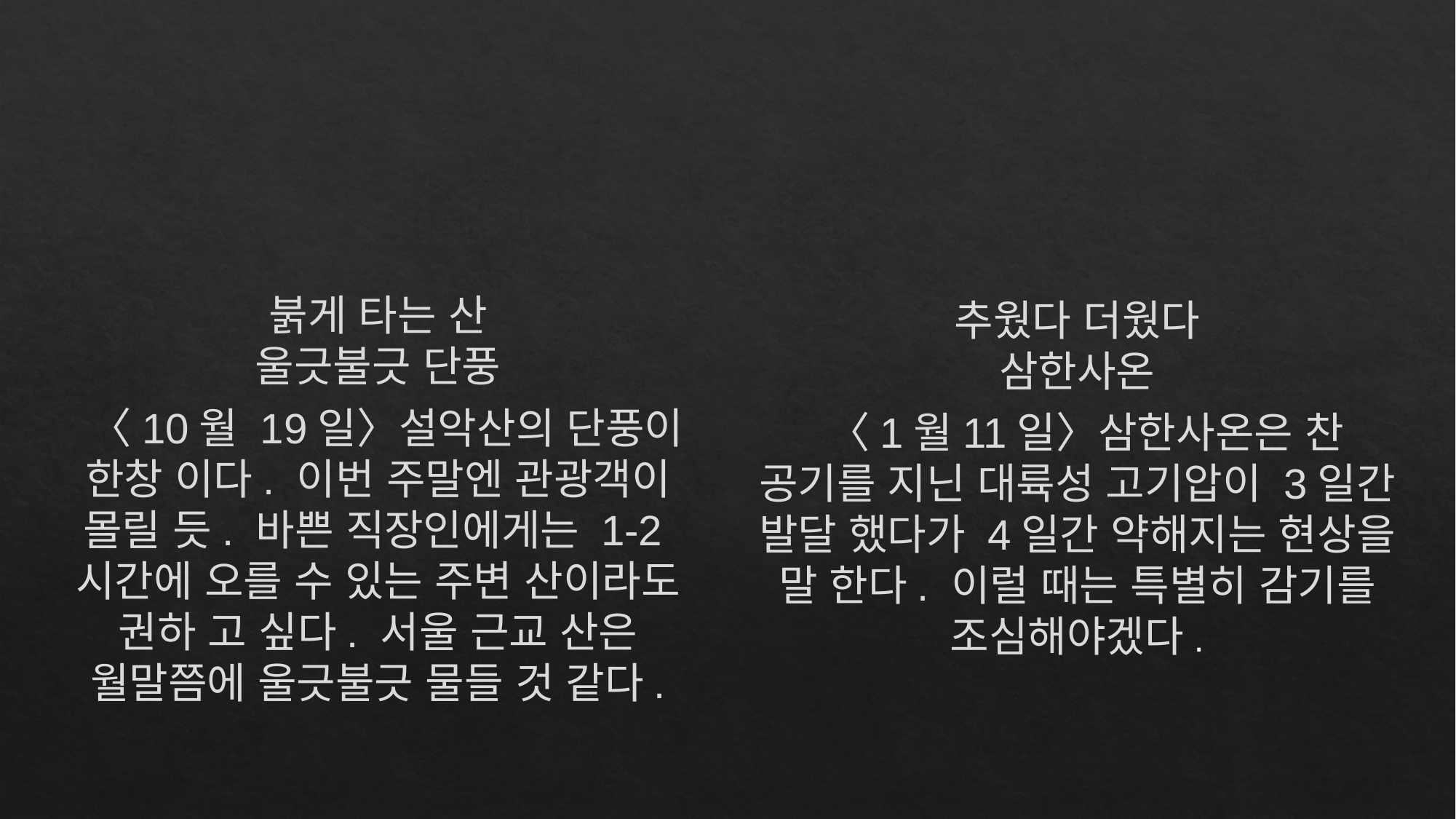

붉게 타는 산
울긋불긋 단풍
〈10월 19일〉설악산의 단풍이 한창 이다. 이번 주말엔 관광객이 몰릴 듯. 바쁜 직장인에게는 1-2시간에 오를 수 있는 주변 산이라도 권하 고 싶다. 서울 근교 산은 월말쯤에 울긋불긋 물들 것 같다.
추웠다 더웠다
삼한사온
〈1월11일〉삼한사온은 찬 공기를 지닌 대륙성 고기압이 3일간 발달 했다가 4일간 약해지는 현상을 말 한다. 이럴 때는 특별히 감기를 조심해야겠다.